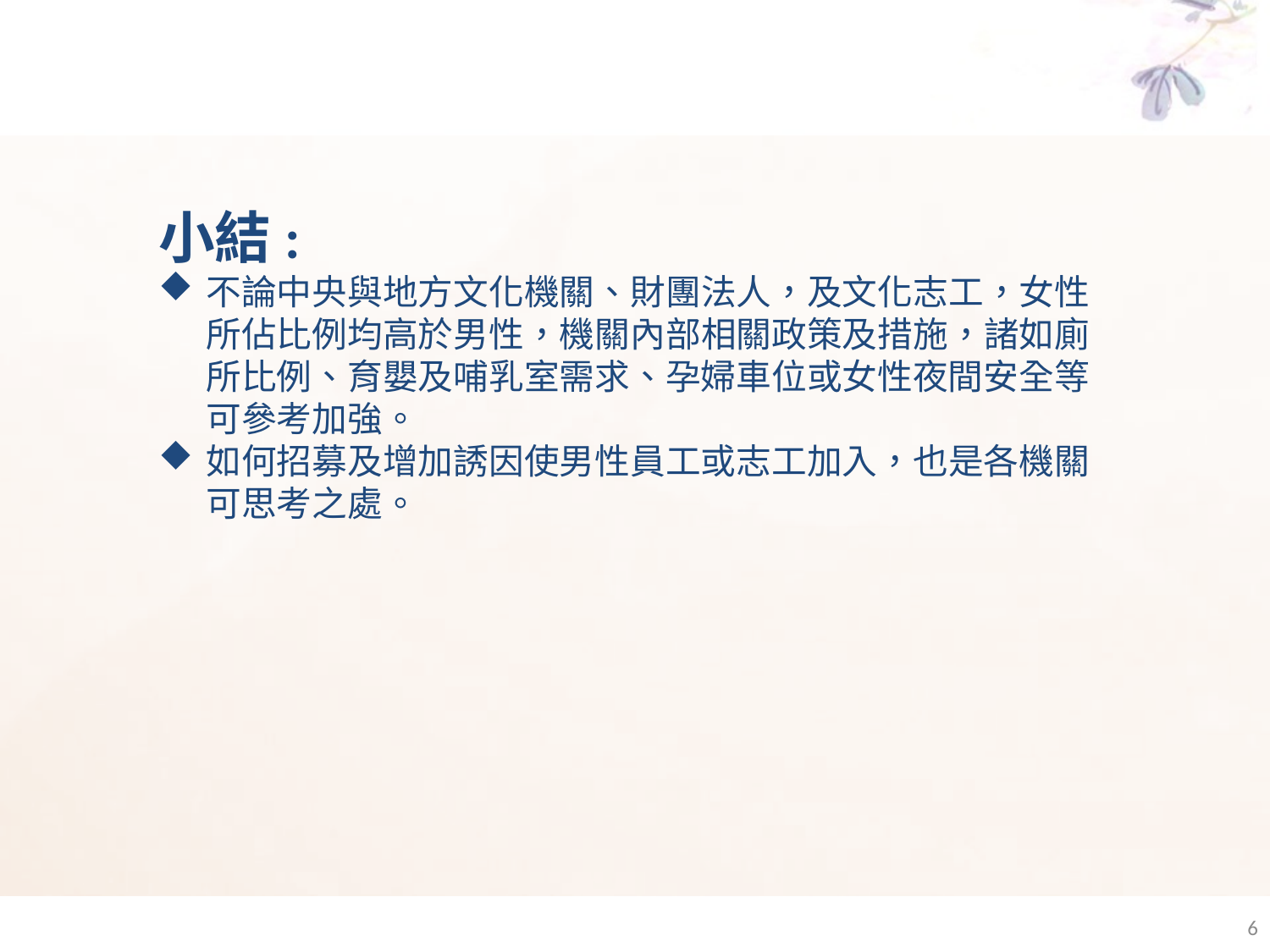

小結:
不論中央與地方文化機關、財團法人，及文化志工，女性所佔比例均高於男性，機關內部相關政策及措施，諸如廁所比例、育嬰及哺乳室需求、孕婦車位或女性夜間安全等可參考加強。
如何招募及增加誘因使男性員工或志工加入，也是各機關可思考之處。
6